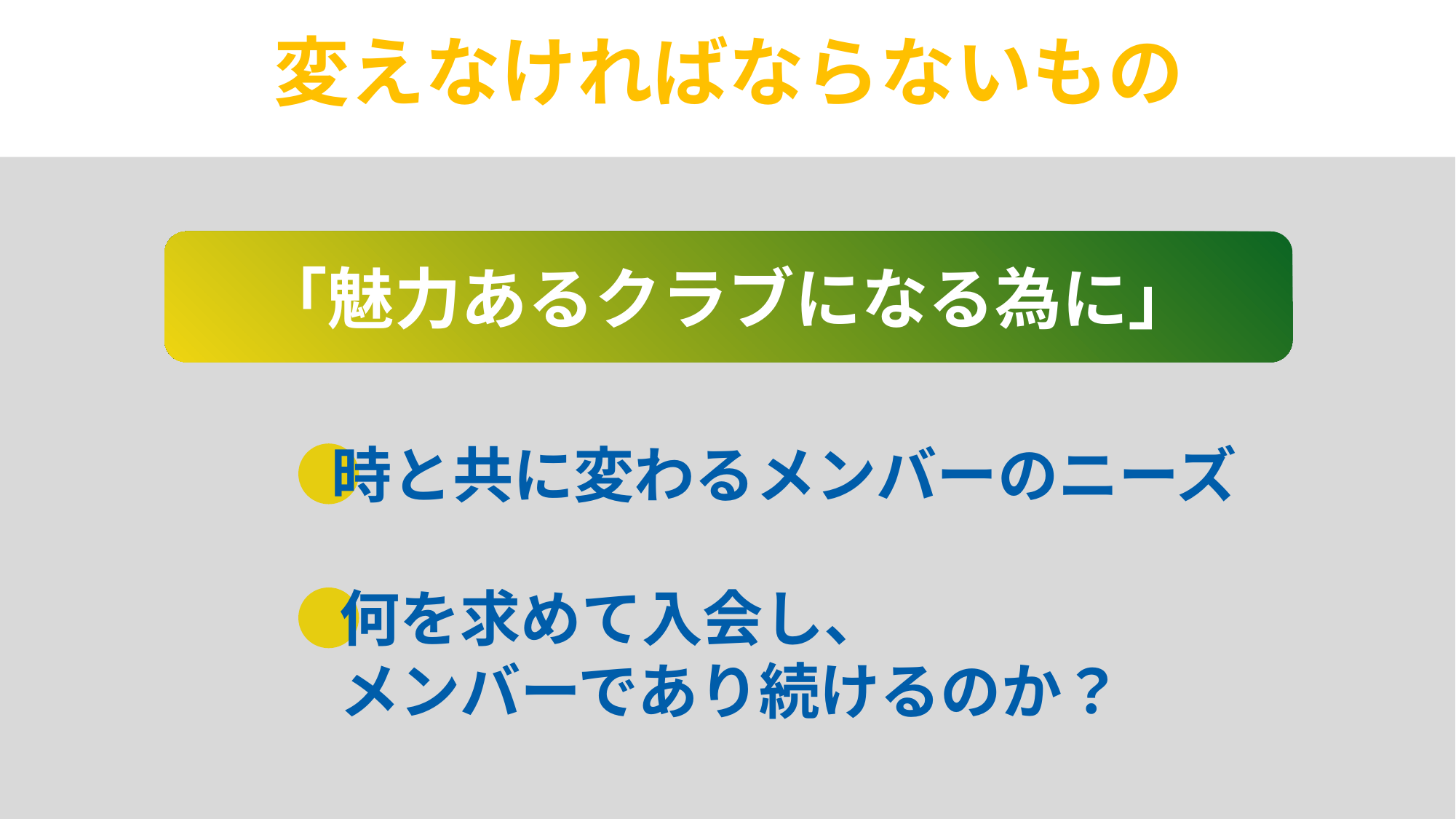

#
変えなければならないもの

「魅力あるクラブになる為に」
時と共に変わるメンバーのニーズ

何を求めて入会し、
メンバーであり続けるのか？